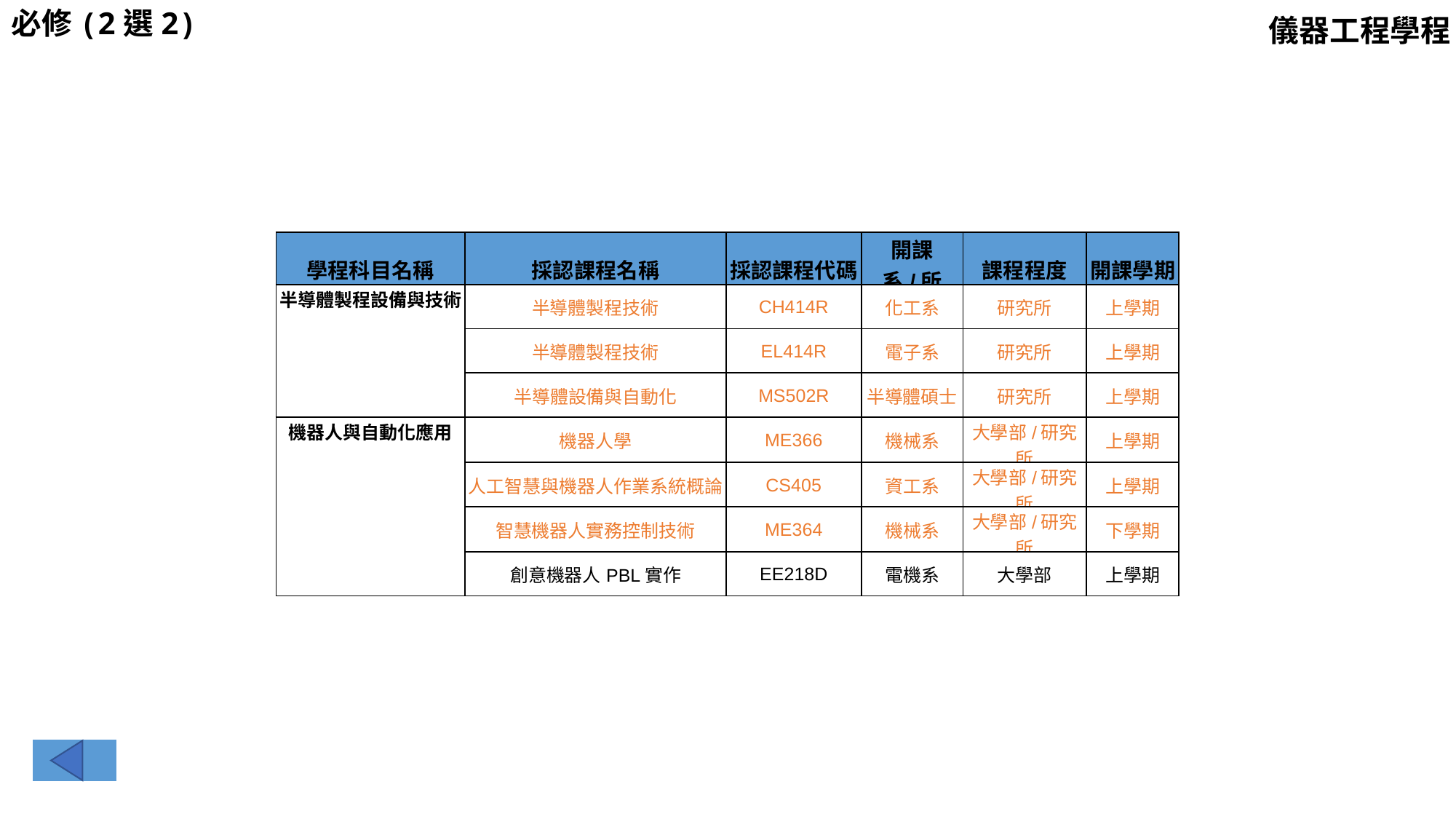

必修(2選2)
儀器工程學程
| 學程科目名稱 | 採認課程名稱 | 採認課程代碼 | 開課系/所 | 課程程度 | 開課學期 |
| --- | --- | --- | --- | --- | --- |
| 半導體製程設備與技術 | 半導體製程技術 | CH414R | 化工系 | 研究所 | 上學期 |
|  | 半導體製程技術 | EL414R | 電子系 | 研究所 | 上學期 |
|  | 半導體設備與自動化 | MS502R | 半導體碩士 | 研究所 | 上學期 |
| 機器人與自動化應用 | 機器人學 | ME366 | 機械系 | 大學部/研究所 | 上學期 |
|  | 人工智慧與機器人作業系統概論 | CS405 | 資工系 | 大學部/研究所 | 上學期 |
|  | 智慧機器人實務控制技術 | ME364 | 機械系 | 大學部/研究所 | 下學期 |
|  | 創意機器人PBL實作 | EE218D | 電機系 | 大學部 | 上學期 |